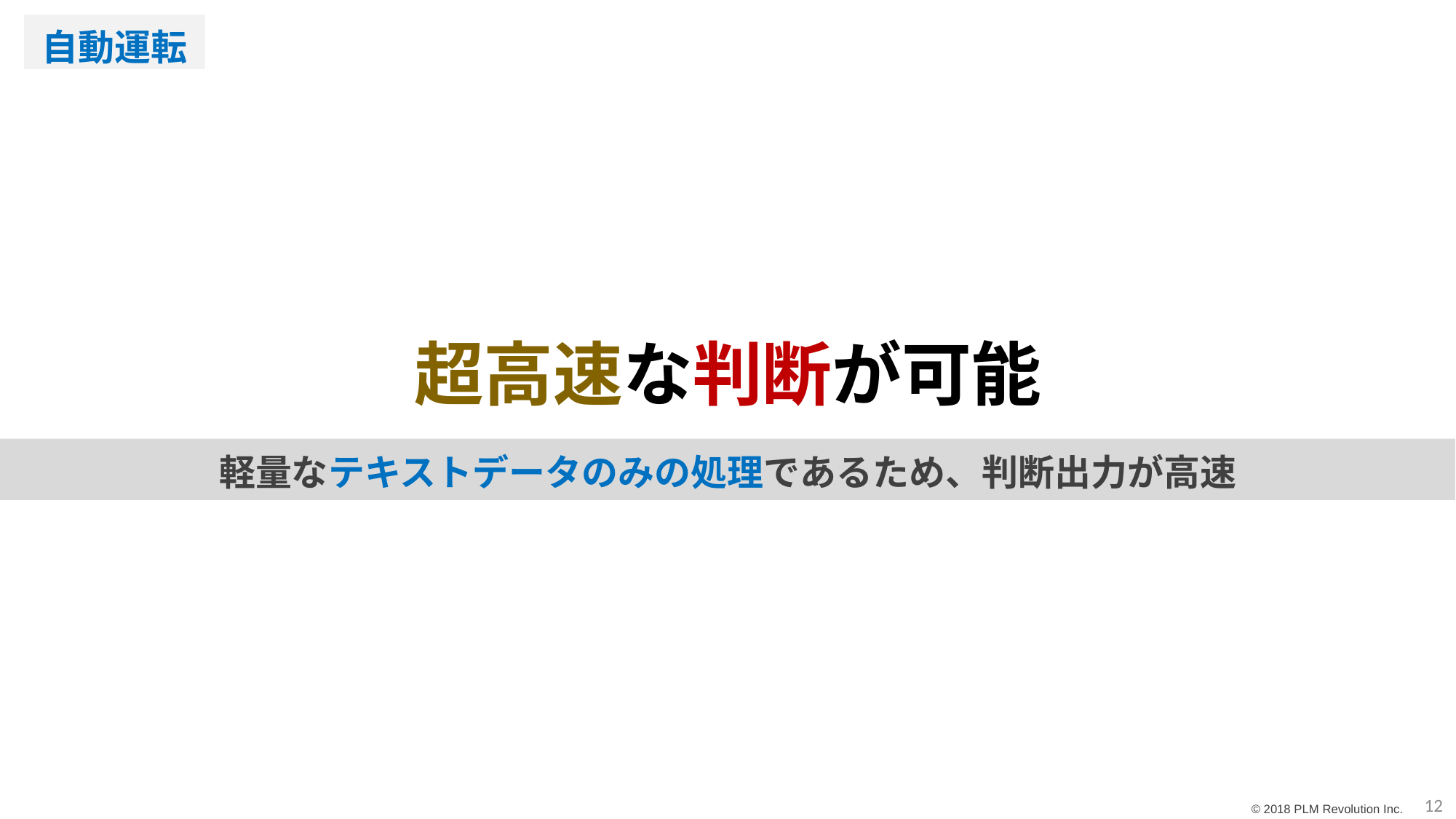

自動運転
超高速な判断が可能
軽量なテキストデータのみの処理であるため、判断出力が高速
12
© 2018 PLM Revolution Inc.